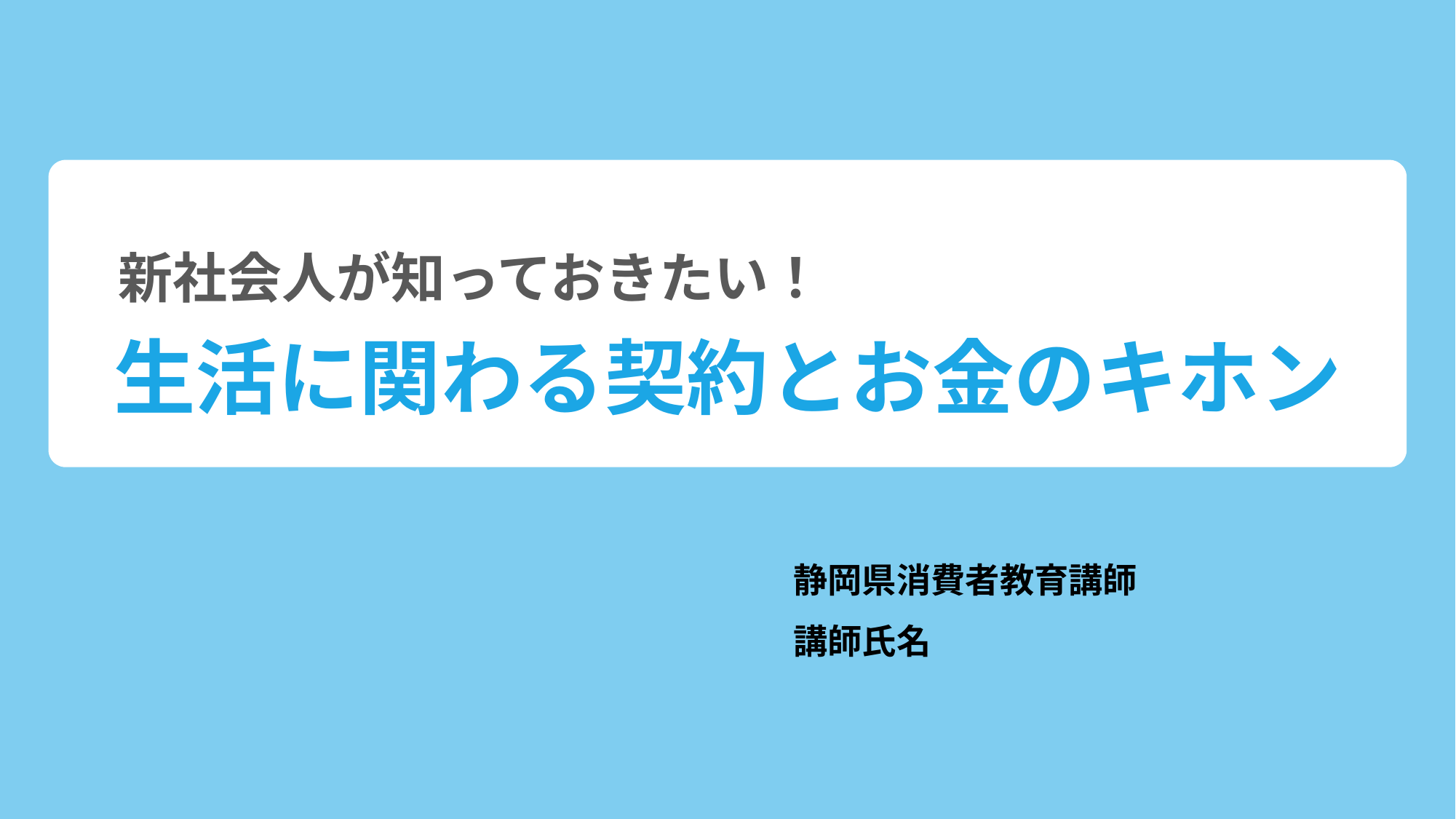

新社会人が知っておきたい！
生活に関わる契約とお金のキホン
静岡県消費者教育講師
講師氏名
1